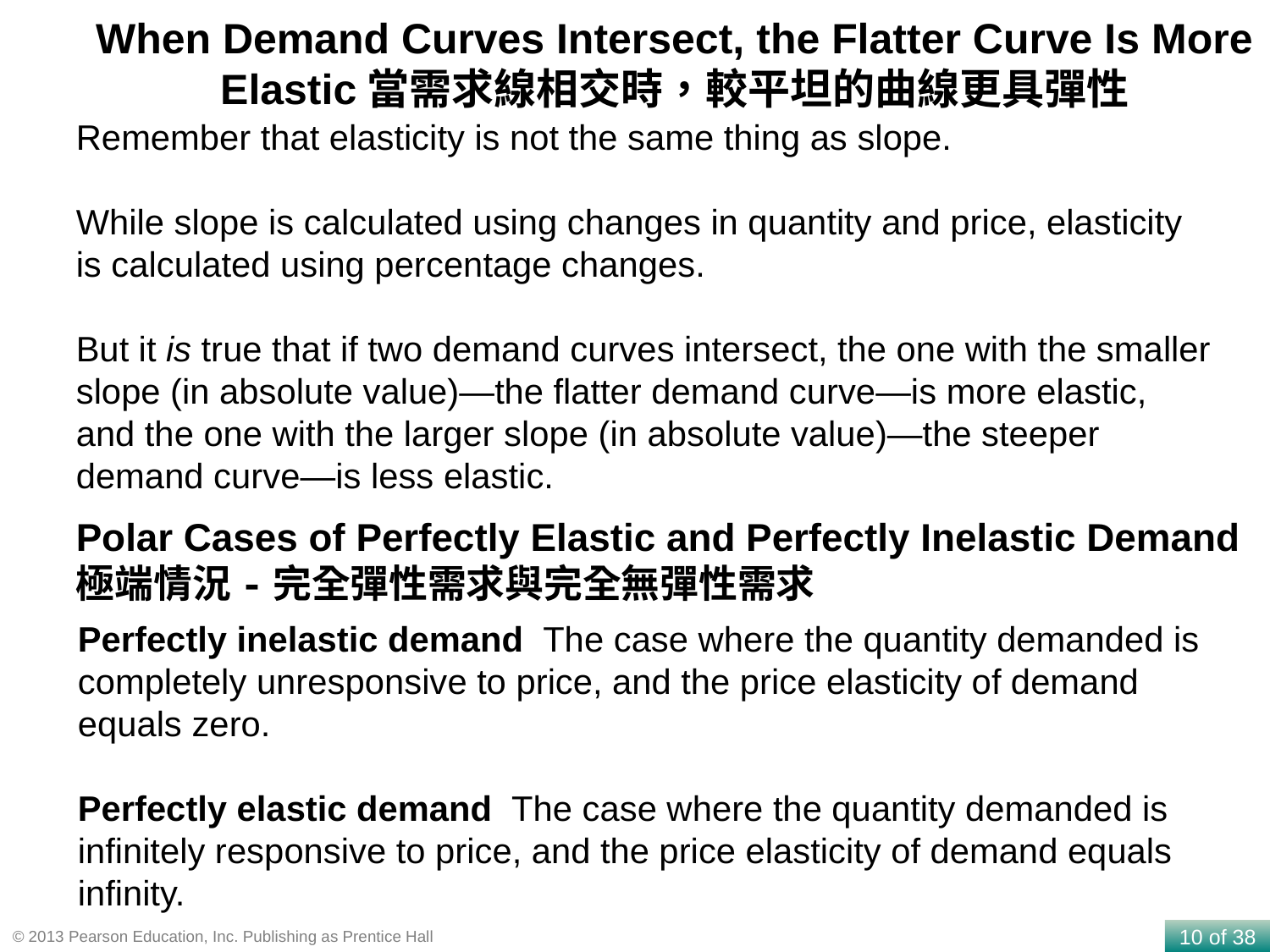

When Demand Curves Intersect, the Flatter Curve Is More Elastic當需求線相交時，較平坦的曲線更具彈性
Remember that elasticity is not the same thing as slope.

While slope is calculated using changes in quantity and price, elasticity is calculated using percentage changes.

But it is true that if two demand curves intersect, the one with the smaller slope (in absolute value)—the flatter demand curve—is more elastic, and the one with the larger slope (in absolute value)—the steeper demand curve—is less elastic.
Polar Cases of Perfectly Elastic and Perfectly Inelastic Demand
極端情況-完全彈性需求與完全無彈性需求
Perfectly inelastic demand  The case where the quantity demanded is completely unresponsive to price, and the price elasticity of demand equals zero.

Perfectly elastic demand  The case where the quantity demanded is infinitely responsive to price, and the price elasticity of demand equals infinity.